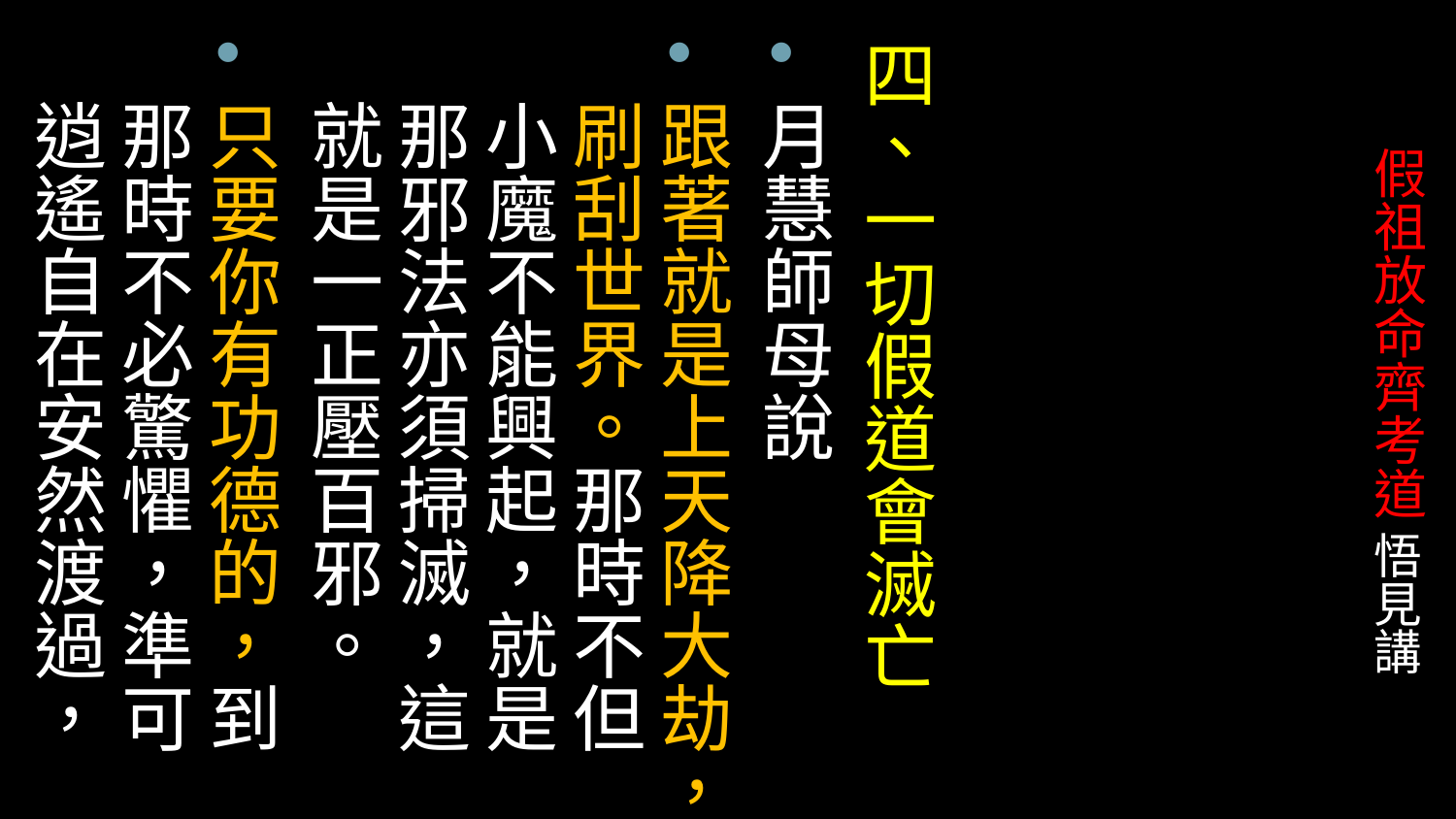

四、一切假道會滅亡
月慧師母說
跟著就是上天降大劫，刷刮世界。那時不但小魔不能興起，就是那邪法亦須掃滅，這就是一正壓百邪。
只要你有功德的，到那時不必驚懼，準可逍遙自在安然渡過，
# 假祖放命齊考道 悟見講